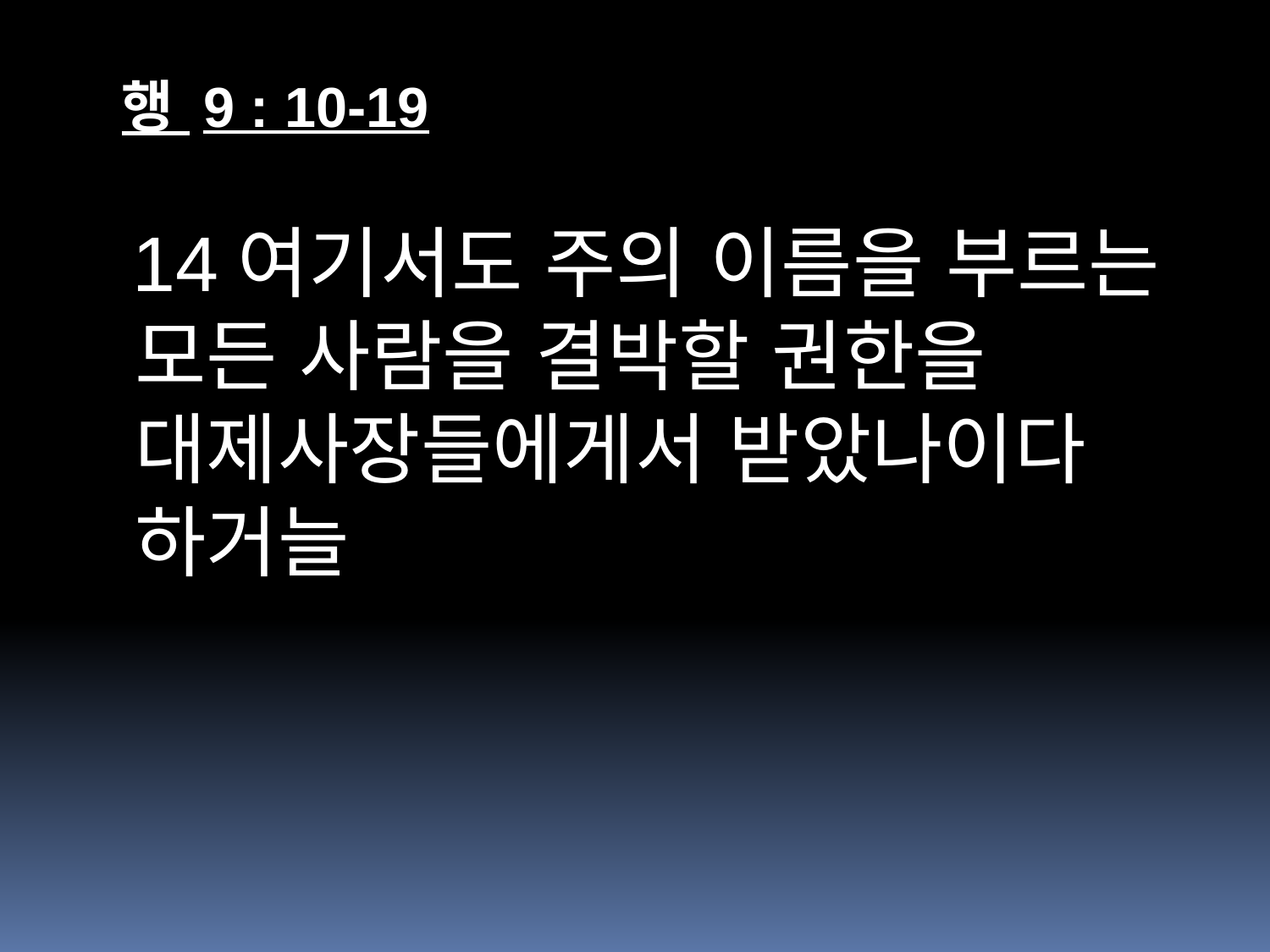

행 9 : 10-19

  14여기서도 주의 이름을 부르는 모든 사람을 결박할 권한을 대제사장들에게서 받았나이다 하거늘